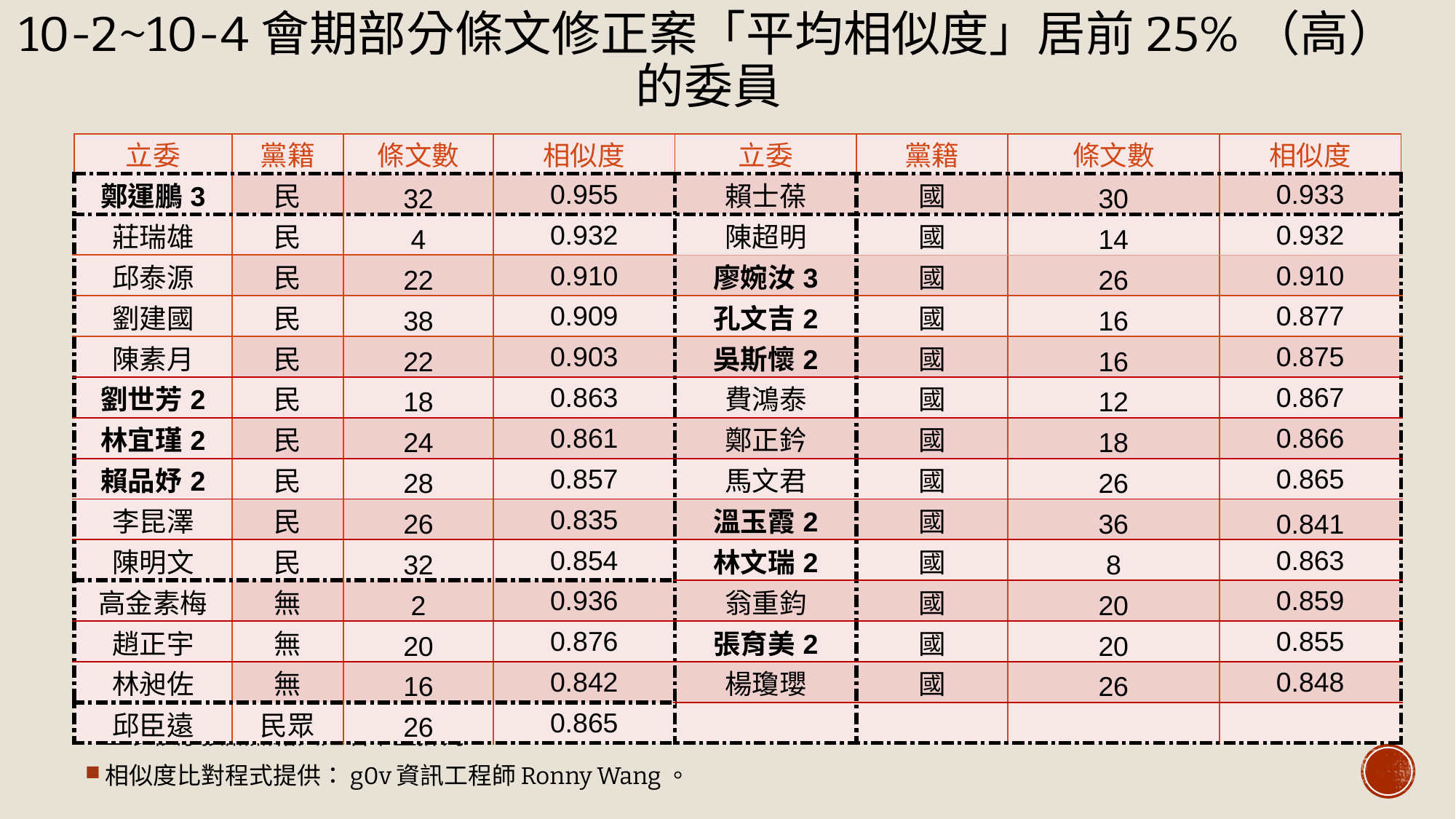

# 10-2~10-4會期部分條文修正案「平均相似度」居前25%（高）的委員
| 立委 | 黨籍 | 條文數 | 相似度 | 立委 | 黨籍 | 條文數 | 相似度 |
| --- | --- | --- | --- | --- | --- | --- | --- |
| 鄭運鵬3 | 民 | 32 | 0.955 | 賴士葆 | 國 | 30 | 0.933 |
| 莊瑞雄 | 民 | 4 | 0.932 | 陳超明 | 國 | 14 | 0.932 |
| 邱泰源 | 民 | 22 | 0.910 | 廖婉汝3 | 國 | 26 | 0.910 |
| 劉建國 | 民 | 38 | 0.909 | 孔文吉2 | 國 | 16 | 0.877 |
| 陳素月 | 民 | 22 | 0.903 | 吳斯懷2 | 國 | 16 | 0.875 |
| 劉世芳2 | 民 | 18 | 0.863 | 費鴻泰 | 國 | 12 | 0.867 |
| 林宜瑾2 | 民 | 24 | 0.861 | 鄭正鈐 | 國 | 18 | 0.866 |
| 賴品妤2 | 民 | 28 | 0.857 | 馬文君 | 國 | 26 | 0.865 |
| 李昆澤 | 民 | 26 | 0.835 | 溫玉霞2 | 國 | 36 | 0.841 |
| 陳明文 | 民 | 32 | 0.854 | 林文瑞2 | 國 | 8 | 0.863 |
| 高金素梅 | 無 | 2 | 0.936 | 翁重鈞 | 國 | 20 | 0.859 |
| 趙正宇 | 無 | 20 | 0.876 | 張育美2 | 國 | 20 | 0.855 |
| 林昶佐 | 無 | 16 | 0.842 | 楊瓊瓔 | 國 | 26 | 0.848 |
| 邱臣遠 | 民眾 | 26 | 0.865 |  |  |  |  |
上表依序按照黨籍與姓名筆畫排列。
相似度比對程式提供：g0v資訊工程師Ronny Wang。